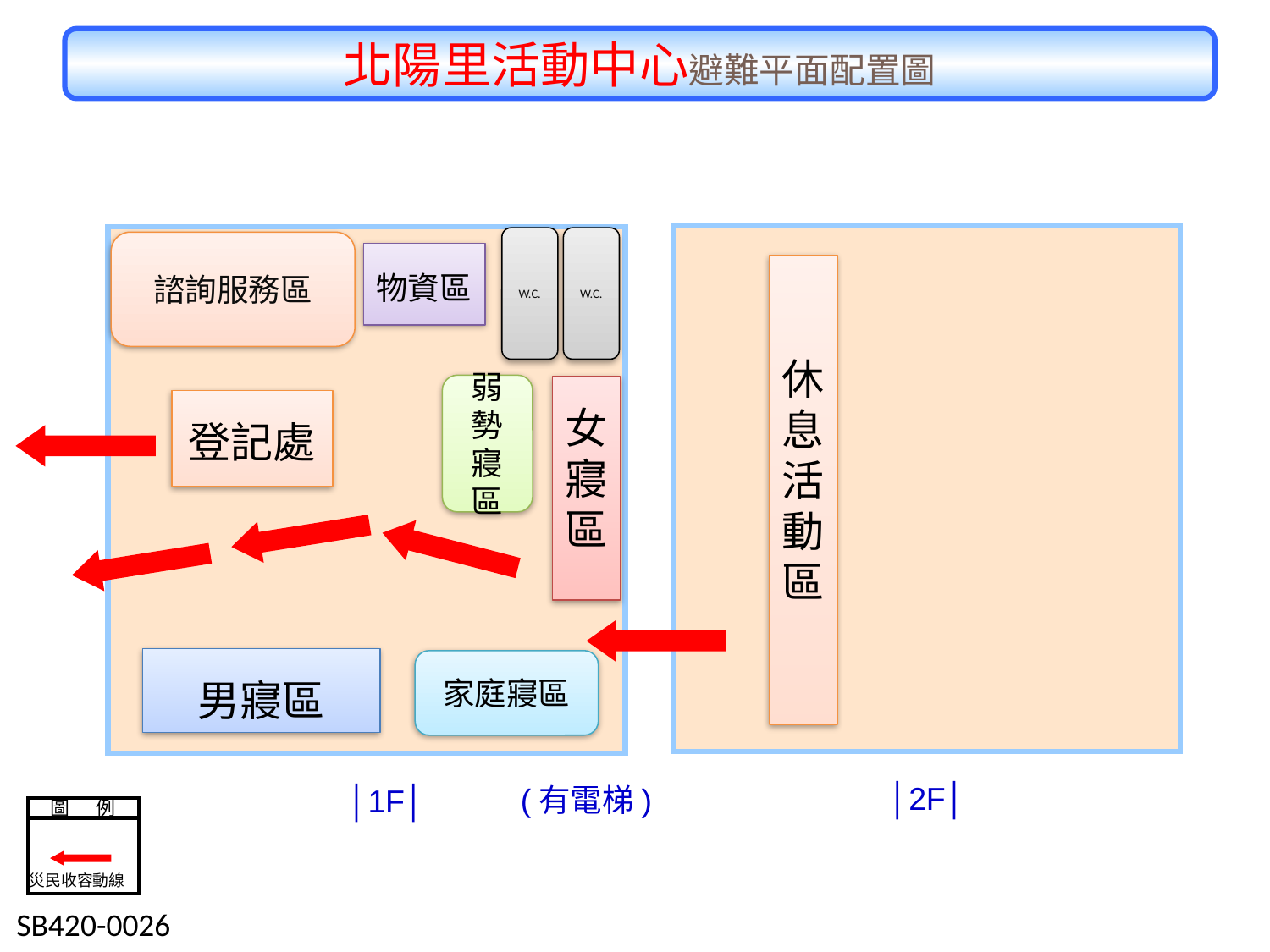

北陽里活動中心避難平面配置圖

W.C.
W.C.
諮詢服務區
物資區

休息活動區
弱勢寢區
女寢區
登記處

男寢區
家庭寢區
│2F│
(有電梯)
│1F│
圖      例

災民收容動線
      SB420-0026